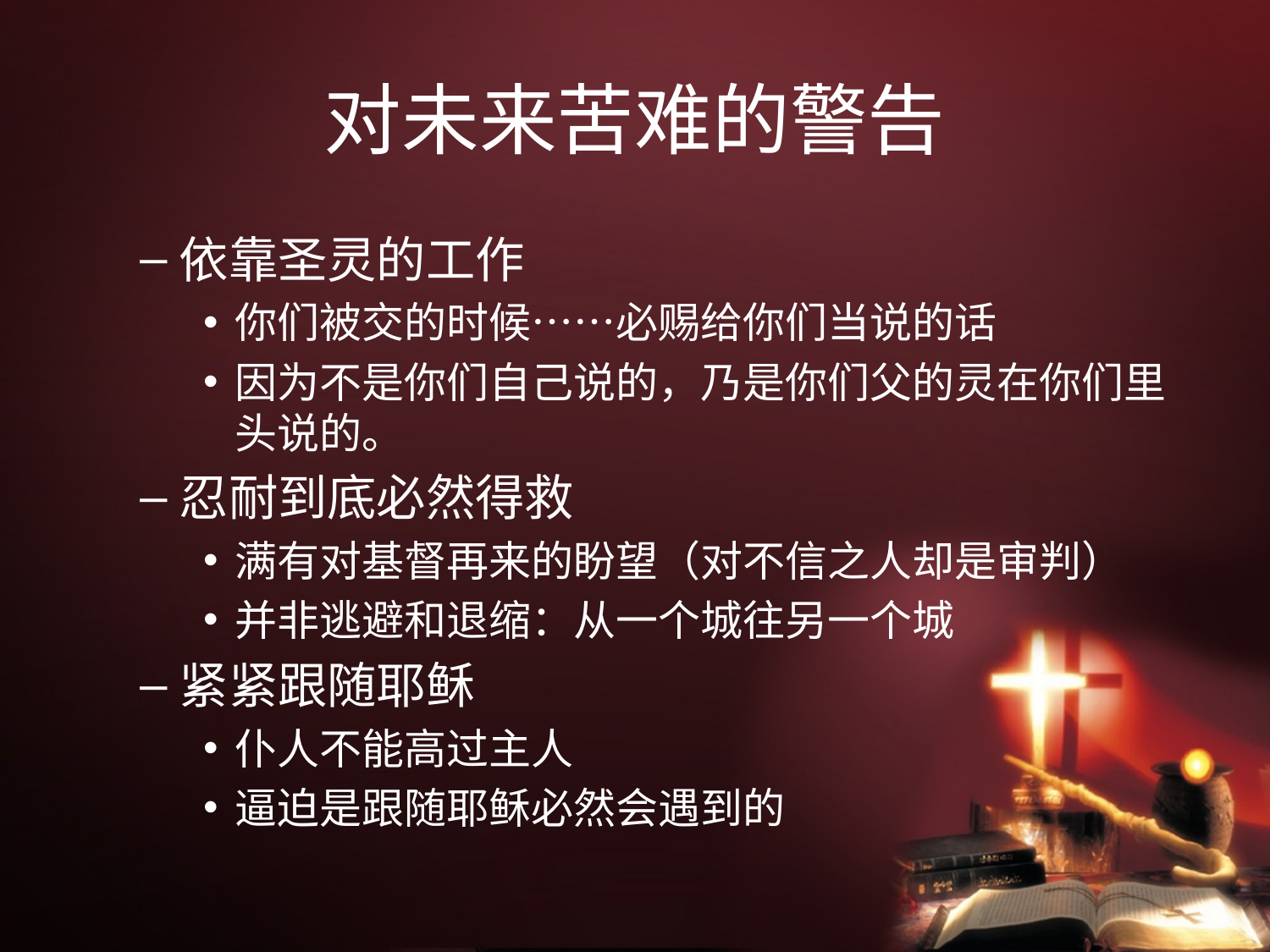

# 对未来苦难的警告
依靠圣灵的工作
你们被交的时候……必赐给你们当说的话
因为不是你们自己说的，乃是你们父的灵在你们里头说的。
忍耐到底必然得救
满有对基督再来的盼望（对不信之人却是审判）
并非逃避和退缩：从一个城往另一个城
紧紧跟随耶稣
仆人不能高过主人
逼迫是跟随耶稣必然会遇到的